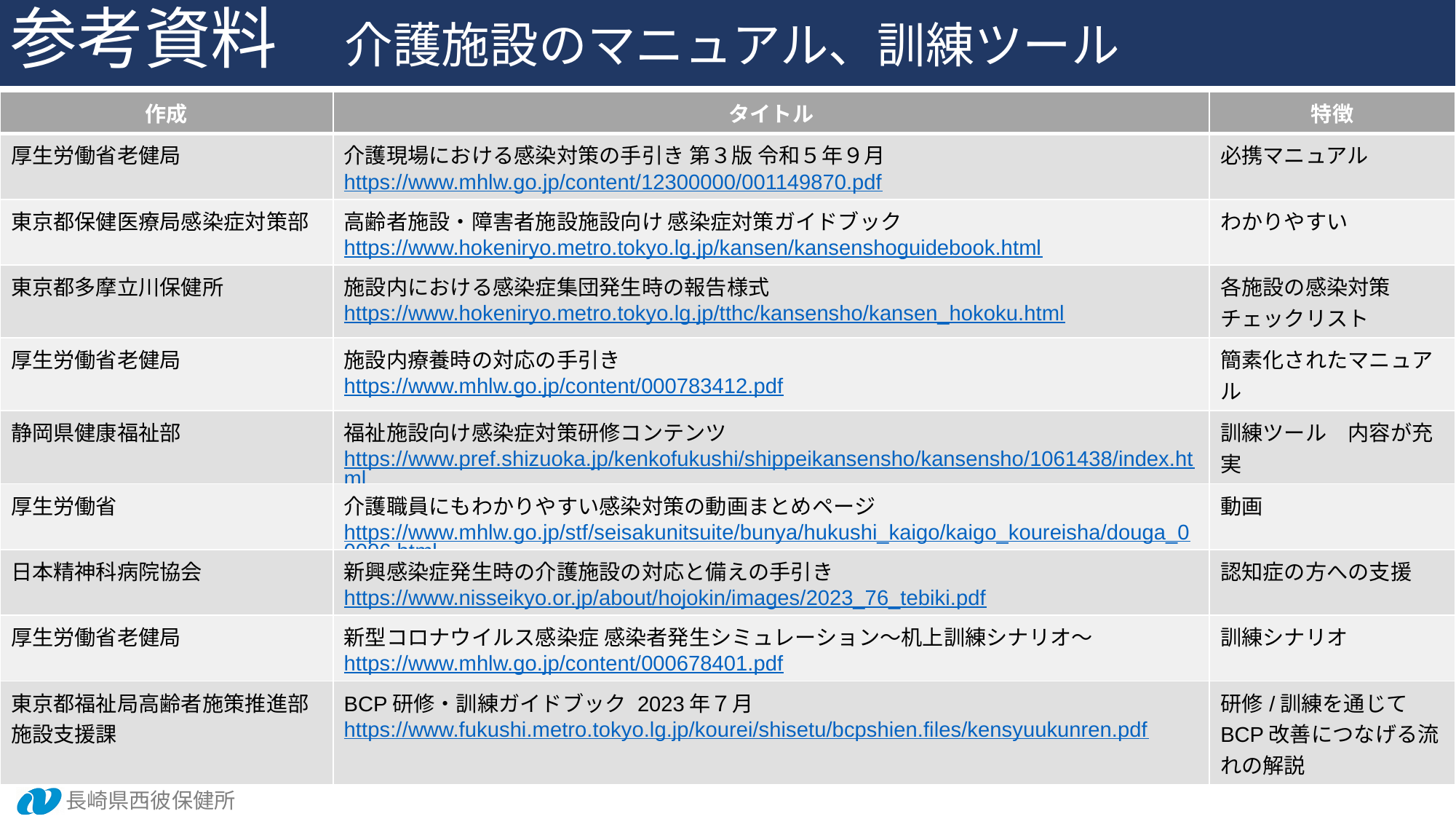

参考資料　介護施設のマニュアル、訓練ツール
| 作成 | タイトル | 特徴 |
| --- | --- | --- |
| 厚生労働省老健局 | 介護現場における感染対策の手引き 第３版 令和５年９月 https://www.mhlw.go.jp/content/12300000/001149870.pdf | 必携マニュアル |
| 東京都保健医療局感染症対策部 | 高齢者施設・障害者施設施設向け 感染症対策ガイドブック https://www.hokeniryo.metro.tokyo.lg.jp/kansen/kansenshoguidebook.html | わかりやすい |
| 東京都多摩立川保健所 | 施設内における感染症集団発生時の報告様式 https://www.hokeniryo.metro.tokyo.lg.jp/tthc/kansensho/kansen\_hokoku.html | 各施設の感染対策チェックリスト |
| 厚生労働省老健局 | 施設内療養時の対応の手引き https://www.mhlw.go.jp/content/000783412.pdf | 簡素化されたマニュアル |
| 静岡県健康福祉部 | 福祉施設向け感染症対策研修コンテンツ https://www.pref.shizuoka.jp/kenkofukushi/shippeikansensho/kansensho/1061438/index.html | 訓練ツール　内容が充実 |
| 厚生労働省 | 介護職員にもわかりやすい感染対策の動画まとめページ https://www.mhlw.go.jp/stf/seisakunitsuite/bunya/hukushi\_kaigo/kaigo\_koureisha/douga\_00006.html | 動画 |
| 日本精神科病院協会 | 新興感染症発生時の介護施設の対応と備えの手引き https://www.nisseikyo.or.jp/about/hojokin/images/2023\_76\_tebiki.pdf | 認知症の方への支援 |
| 厚生労働省老健局 | 新型コロナウイルス感染症 感染者発生シミュレーション～机上訓練シナリオ～ https://www.mhlw.go.jp/content/000678401.pdf | 訓練シナリオ |
| 東京都福祉局高齢者施策推進部 施設支援課 | BCP研修・訓練ガイドブック 2023年７月 https://www.fukushi.metro.tokyo.lg.jp/kourei/shisetu/bcpshien.files/kensyuukunren.pdf | 研修/訓練を通じてBCP改善につなげる流れの解説 |